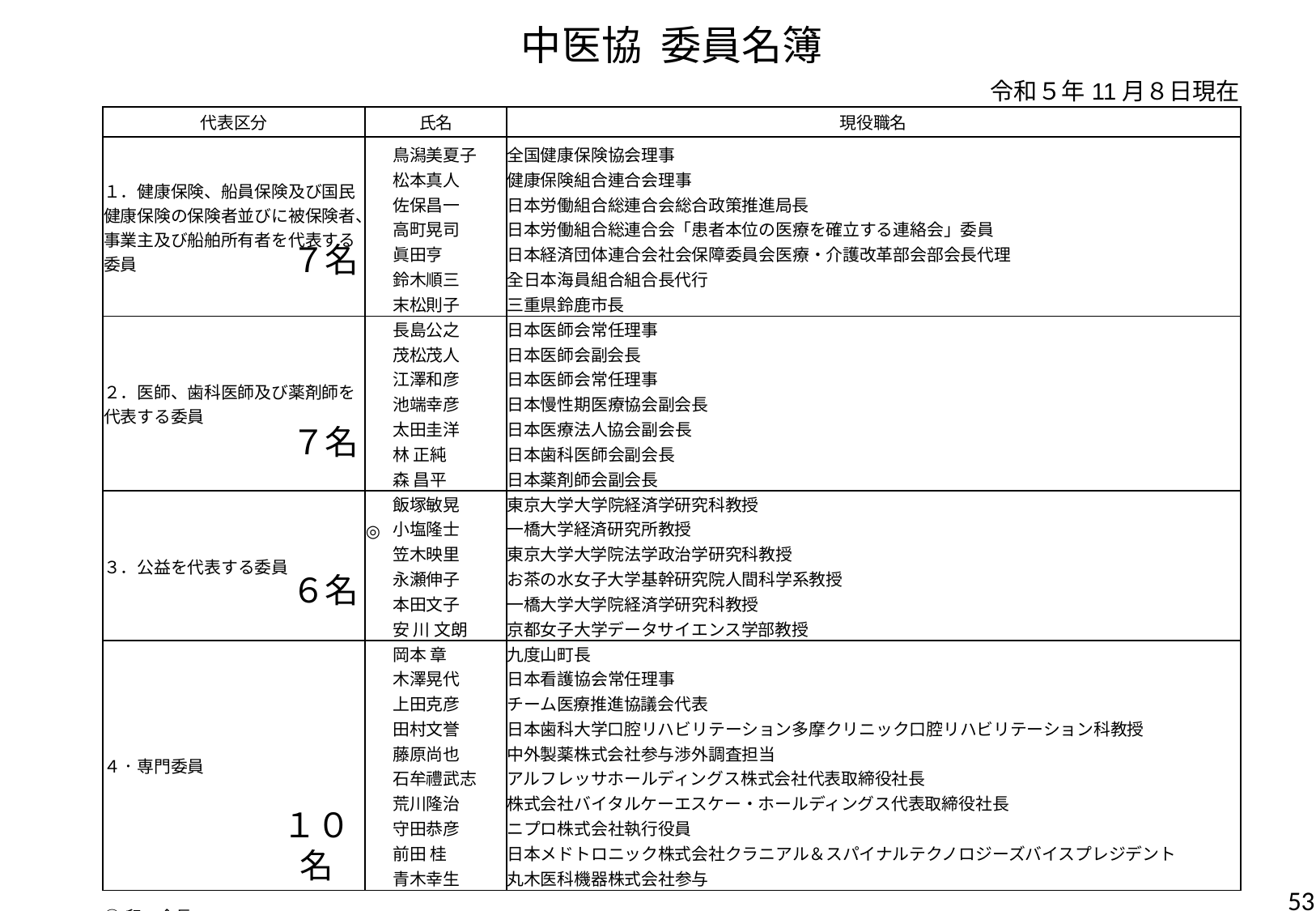

| 中医協 委員名簿 |  |  |  |  |
| --- | --- | --- | --- | --- |
|  |  |  |  | 令和５年11月８日現在 |
| 代表区分 |  | 氏名 |  | 現役職名 |
| １．健康保険、船員保険及び国民健康保険の保険者並びに被保険者、事業主及び船舶所有者を代表する委員 |  | 鳥潟美夏子 |  | 全国健康保険協会理事 |
|  |  | 松本真人 |  | 健康保険組合連合会理事 |
|  |  | 佐保昌一 |  | 日本労働組合総連合会総合政策推進局長 |
|  |  | 高町晃司 |  | 日本労働組合総連合会「患者本位の医療を確立する連絡会」委員 |
|  |  | 眞田亨 |  | 日本経済団体連合会社会保障委員会医療・介護改革部会部会長代理 |
|  |  | 鈴木順三 |  | 全日本海員組合組合長代行 |
|  |  | 末松則子 |  | 三重県鈴鹿市長 |
| ２．医師、歯科医師及び薬剤師を代表する委員 |  | 長島公之 |  | 日本医師会常任理事 |
|  |  | 茂松茂人 |  | 日本医師会副会長 |
|  |  | 江澤和彦 |  | 日本医師会常任理事 |
|  |  | 池端幸彦 |  | 日本慢性期医療協会副会長 |
|  |  | 太田圭洋 |  | 日本医療法人協会副会長 |
|  |  | 林 正純 |  | 日本歯科医師会副会長 |
|  |  | 森 昌平 |  | 日本薬剤師会副会長 |
| ３．公益を代表する委員 |  | 飯塚敏晃 |  | 東京大学大学院経済学研究科教授 |
|  | ◎ | 小塩隆士 |  | 一橋大学経済研究所教授 |
|  |  | 笠木映里 |  | 東京大学大学院法学政治学研究科教授 |
|  |  | 永瀬伸子 |  | お茶の水女子大学基幹研究院人間科学系教授 |
|  |  | 本田文子 |  | 一橋大学大学院経済学研究科教授 |
|  |  | 安 川 文朗 |  | 京都女子大学データサイエンス学部教授 |
| ４．専門委員 |  | 岡本 章 |  | 九度山町長 |
|  |  | 木澤晃代 |  | 日本看護協会常任理事 |
|  |  | 上田克彦 |  | チーム医療推進協議会代表 |
|  |  | 田村文誉 |  | 日本歯科大学口腔リハビリテーション多摩クリニック口腔リハビリテーション科教授 |
|  |  | 藤原尚也 |  | 中外製薬株式会社参与渉外調査担当 |
|  |  | 石牟禮武志 |  | アルフレッサホールディングス株式会社代表取締役社長 |
|  |  | 荒川隆治 |  | 株式会社バイタルケーエスケー・ホールディングス代表取締役社長 |
|  |  | 守田恭彦 |  | ニプロ株式会社執行役員 |
|  |  | 前田 桂 |  | 日本メドトロニック株式会社クラニアル＆スパイナルテクノロジーズバイスプレジデント |
|  |  | 青木幸生 |  | 丸木医科機器株式会社参与 |
|  |  |  |  |  |
| ◎印：会長 |  |  |  |  |
７名
７名
６名
１０名
53